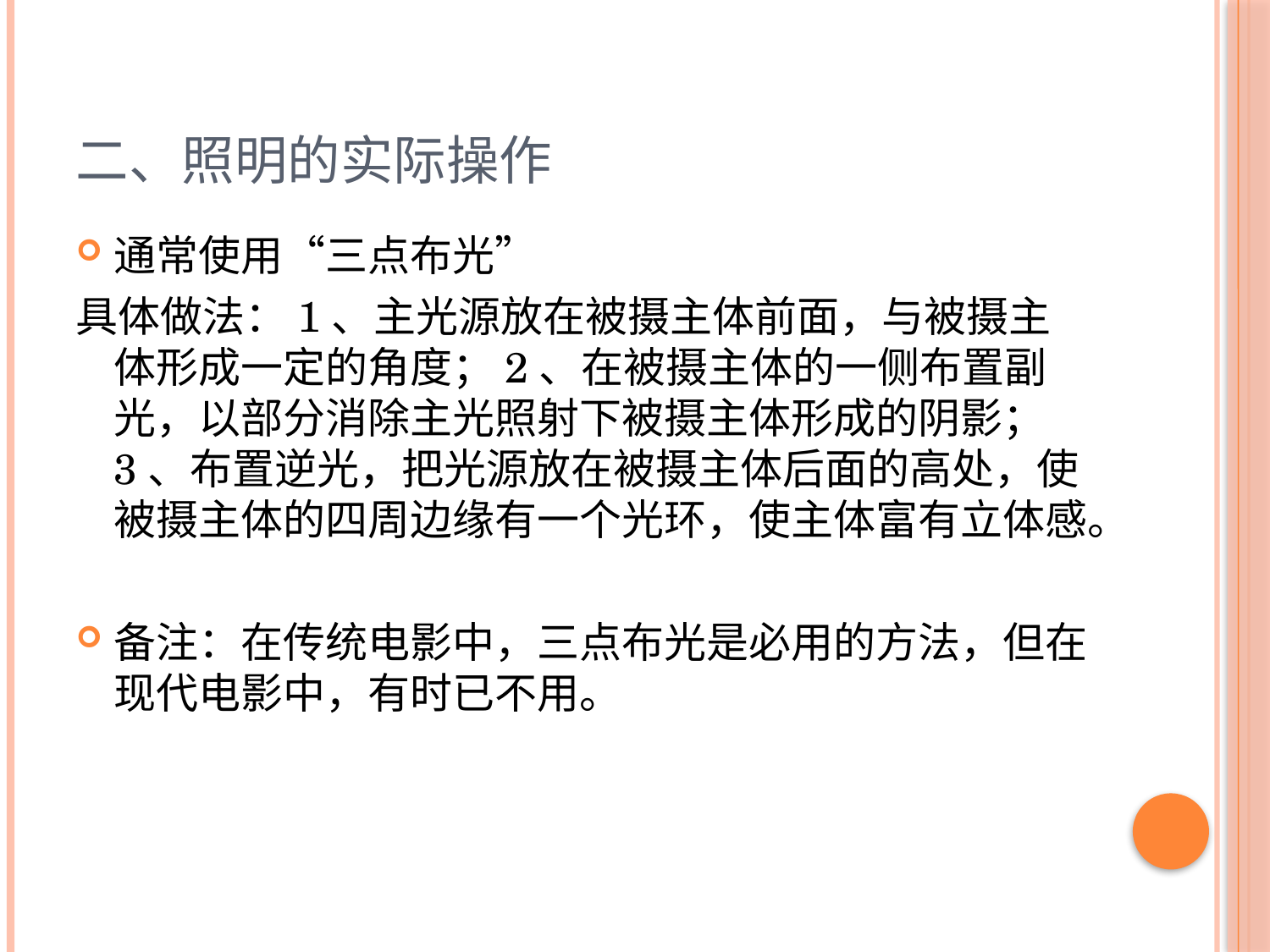

# 二、照明的实际操作
通常使用“三点布光”
具体做法：1、主光源放在被摄主体前面，与被摄主体形成一定的角度；2、在被摄主体的一侧布置副光，以部分消除主光照射下被摄主体形成的阴影；3、布置逆光，把光源放在被摄主体后面的高处，使被摄主体的四周边缘有一个光环，使主体富有立体感。

备注：在传统电影中，三点布光是必用的方法，但在现代电影中，有时已不用。